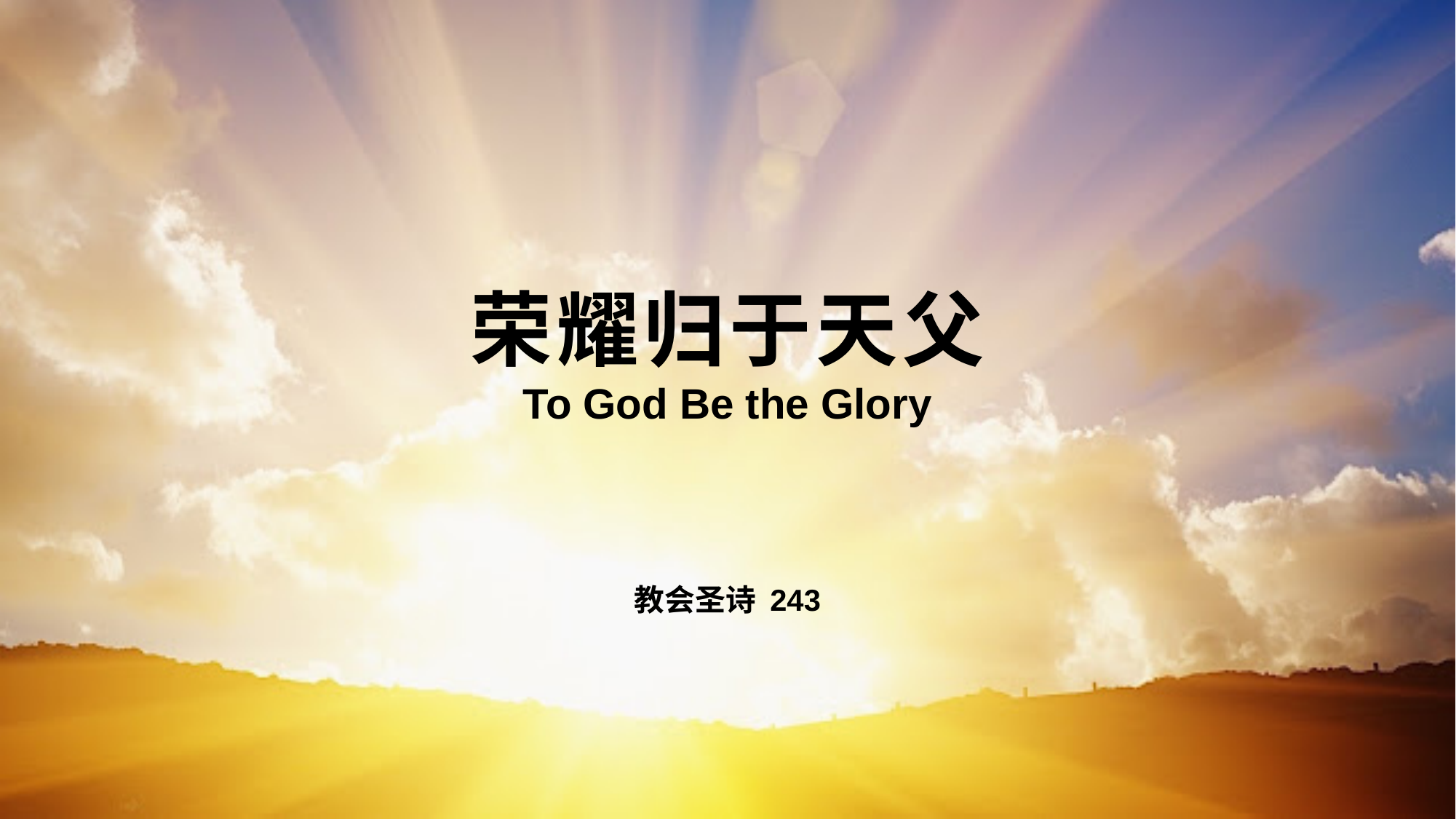

荣耀归于天父
To God Be the Glory
教会圣诗 243